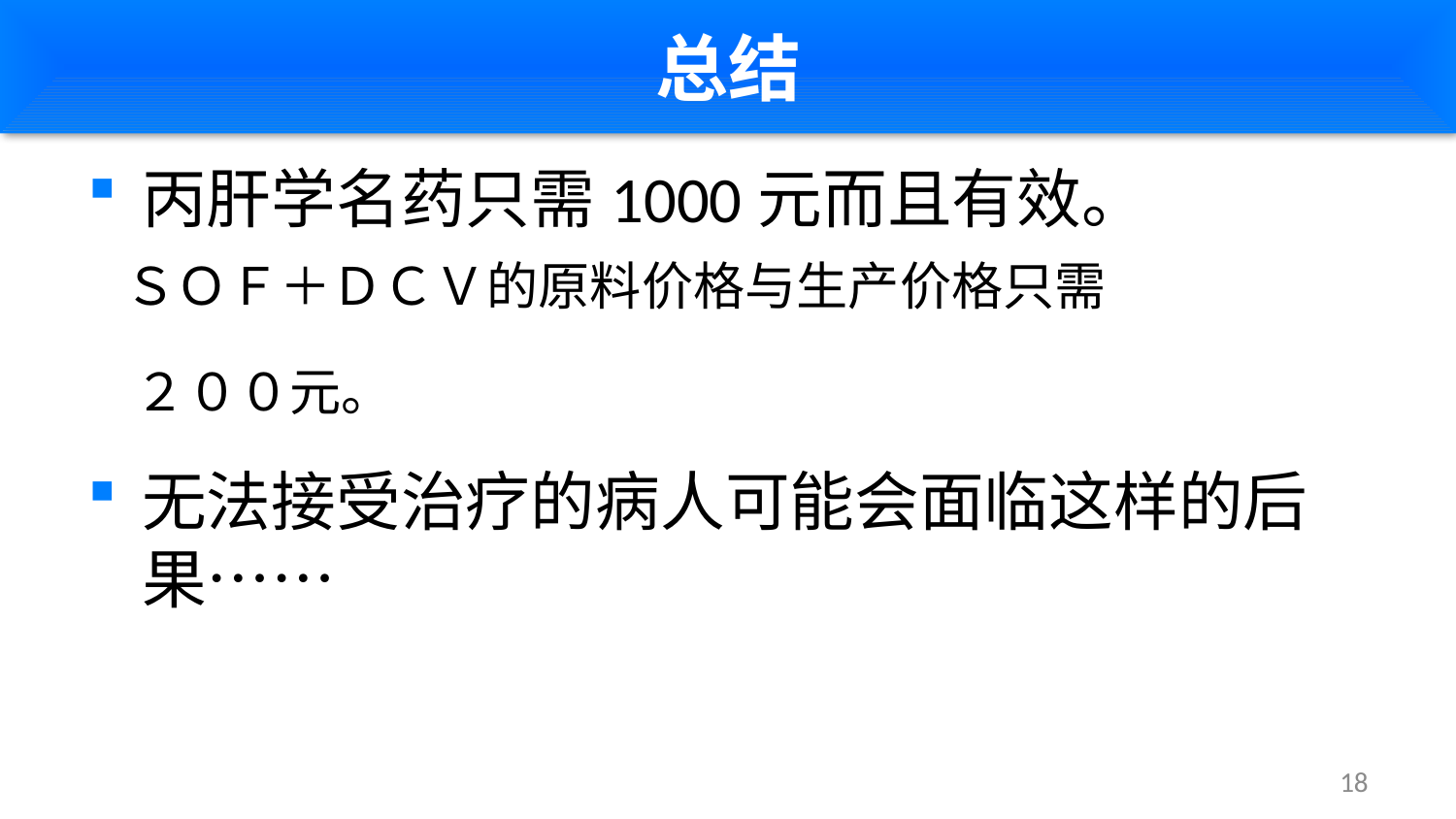

# 总结
丙肝学名药只需1000元而且有效。
　ＳＯＦ＋ＤＣＶ的原料价格与生产价格只需
   ２００元。
无法接受治疗的病人可能会面临这样的后果……
18